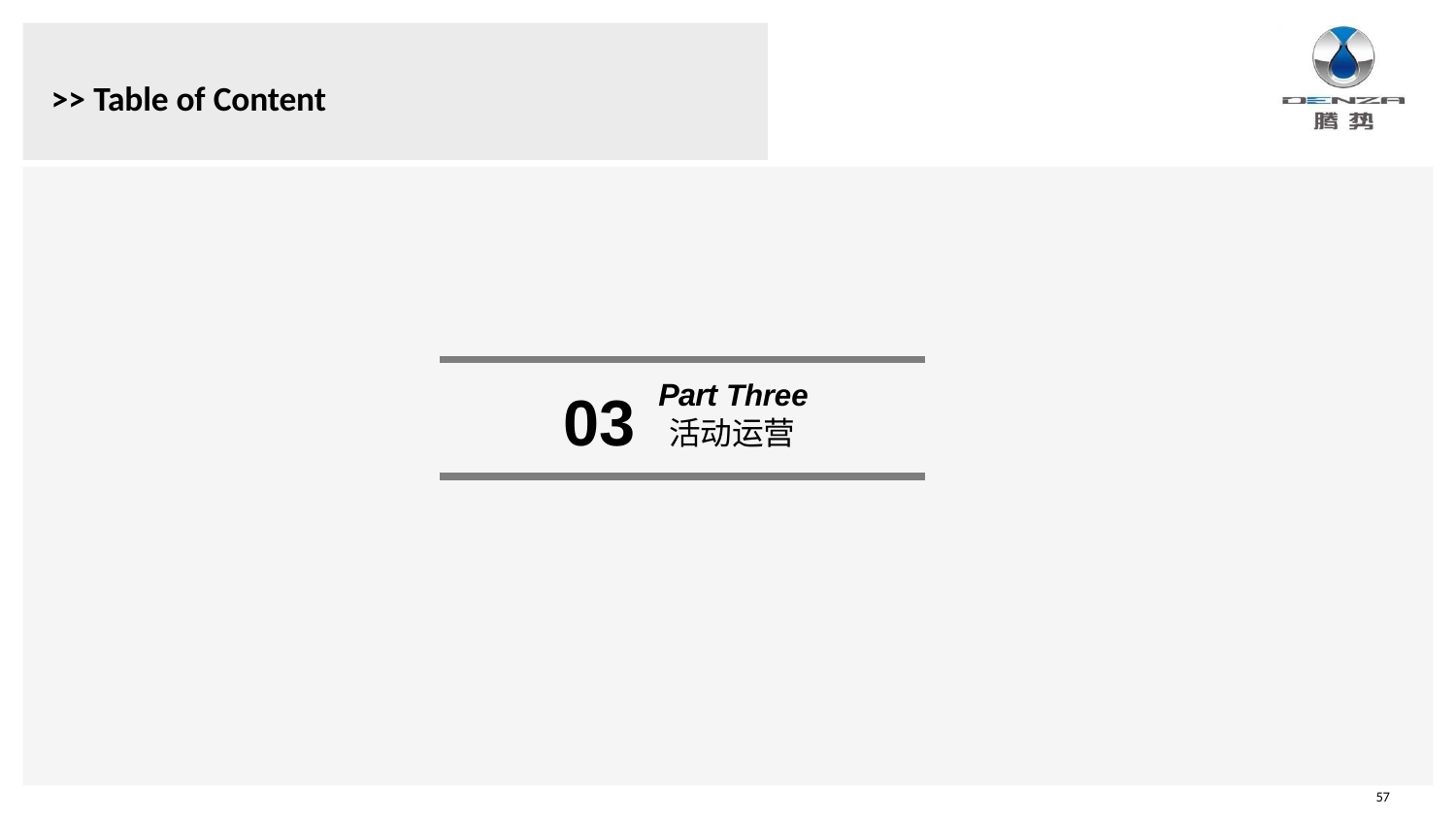

# >> Table of Content

Part Three
03 活动运营

57